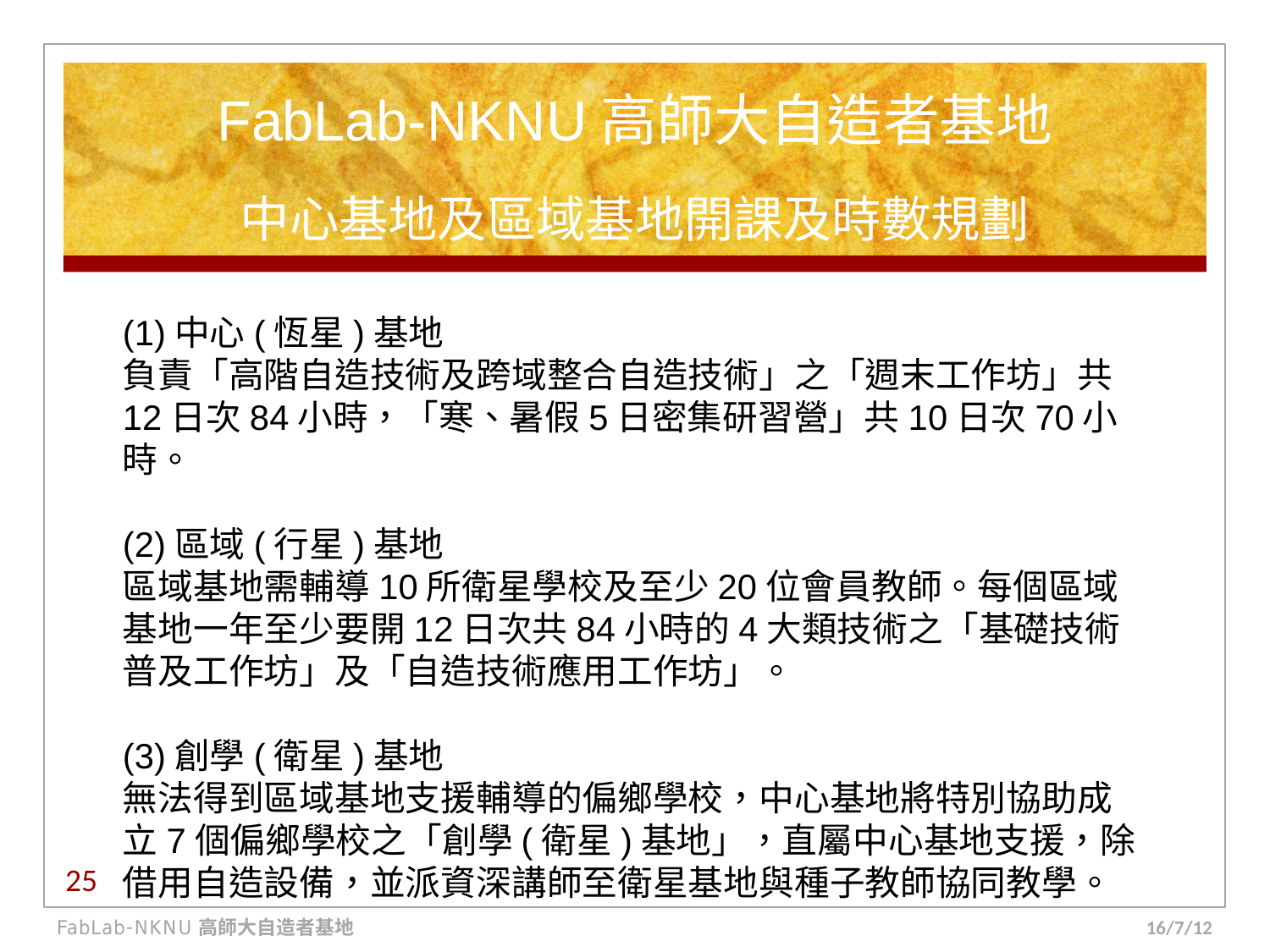

# FabLab-NKNU高師大自造者基地 中心基地及區域基地開課及時數規劃
(1)中心(恆星)基地
負責「高階自造技術及跨域整合自造技術」之「週末工作坊」共12日次84小時，「寒、暑假5日密集研習營」共10日次70小時。

(2)區域(行星)基地
區域基地需輔導10所衛星學校及至少20位會員教師。每個區域基地一年至少要開12日次共84小時的4大類技術之「基礎技術普及工作坊」及「自造技術應用工作坊」。

(3)創學(衛星)基地
無法得到區域基地支援輔導的偏鄉學校，中心基地將特別協助成立7個偏鄉學校之「創學(衛星)基地」，直屬中心基地支援，除借用自造設備，並派資深講師至衛星基地與種子教師協同教學。
25
FabLab-NKNU 高師大自造者基地
16/7/12